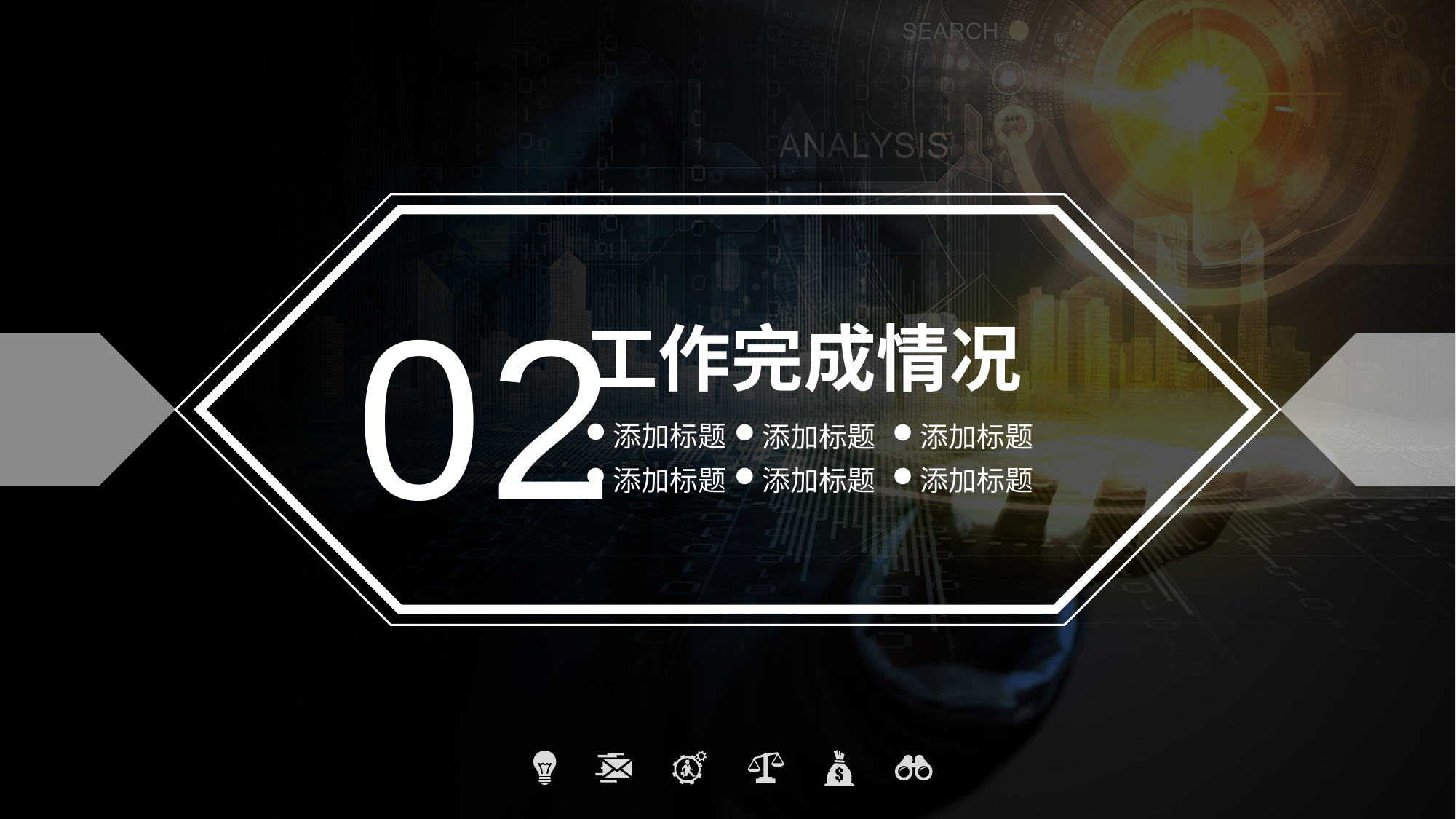

02
工作完成情况

添加标题
添加标题
添加标题
添加标题
添加标题
添加标题